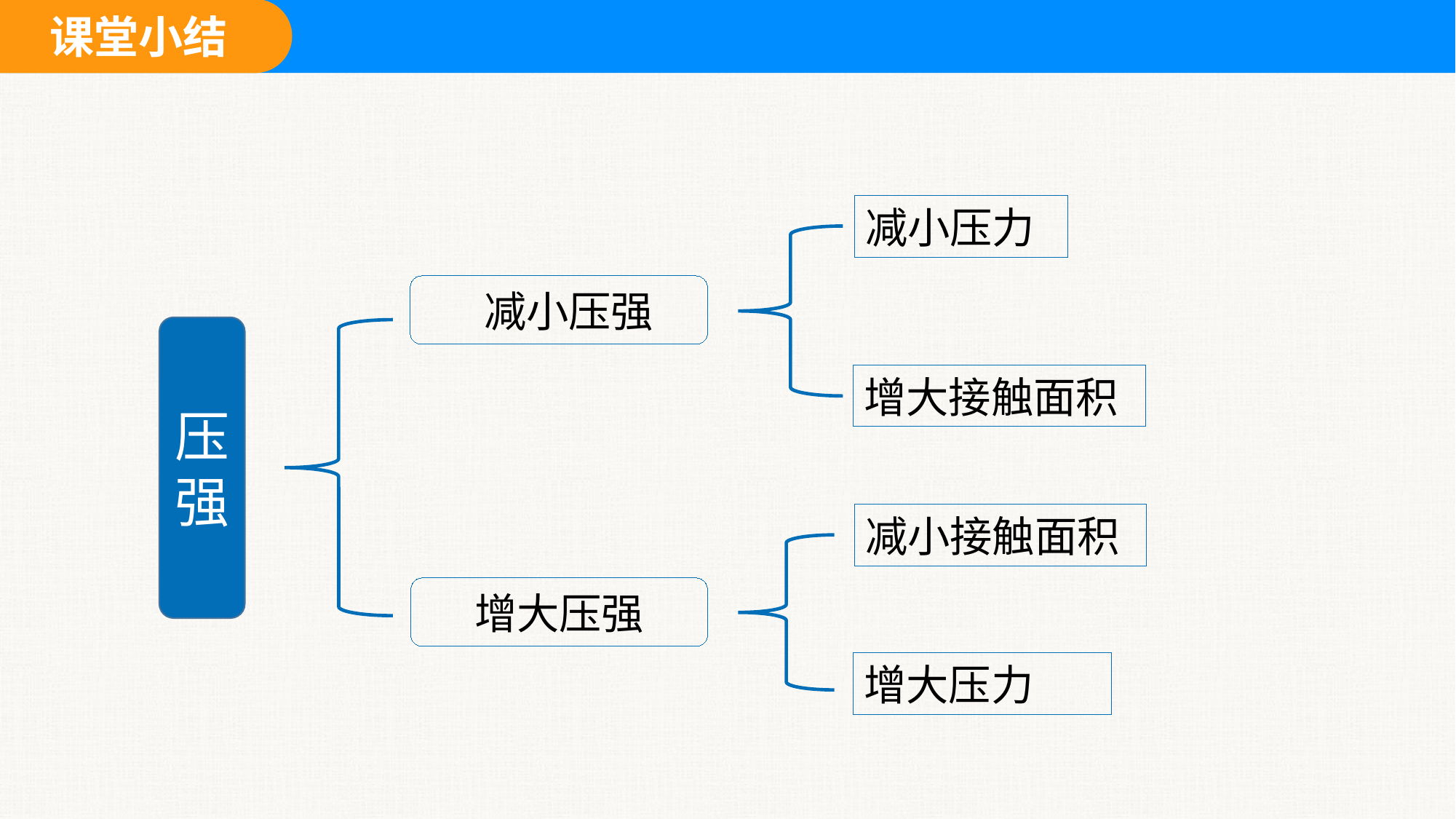

减小压力

 减小压强
压强

增大接触面积
减小接触面积

增大压强
增大压力